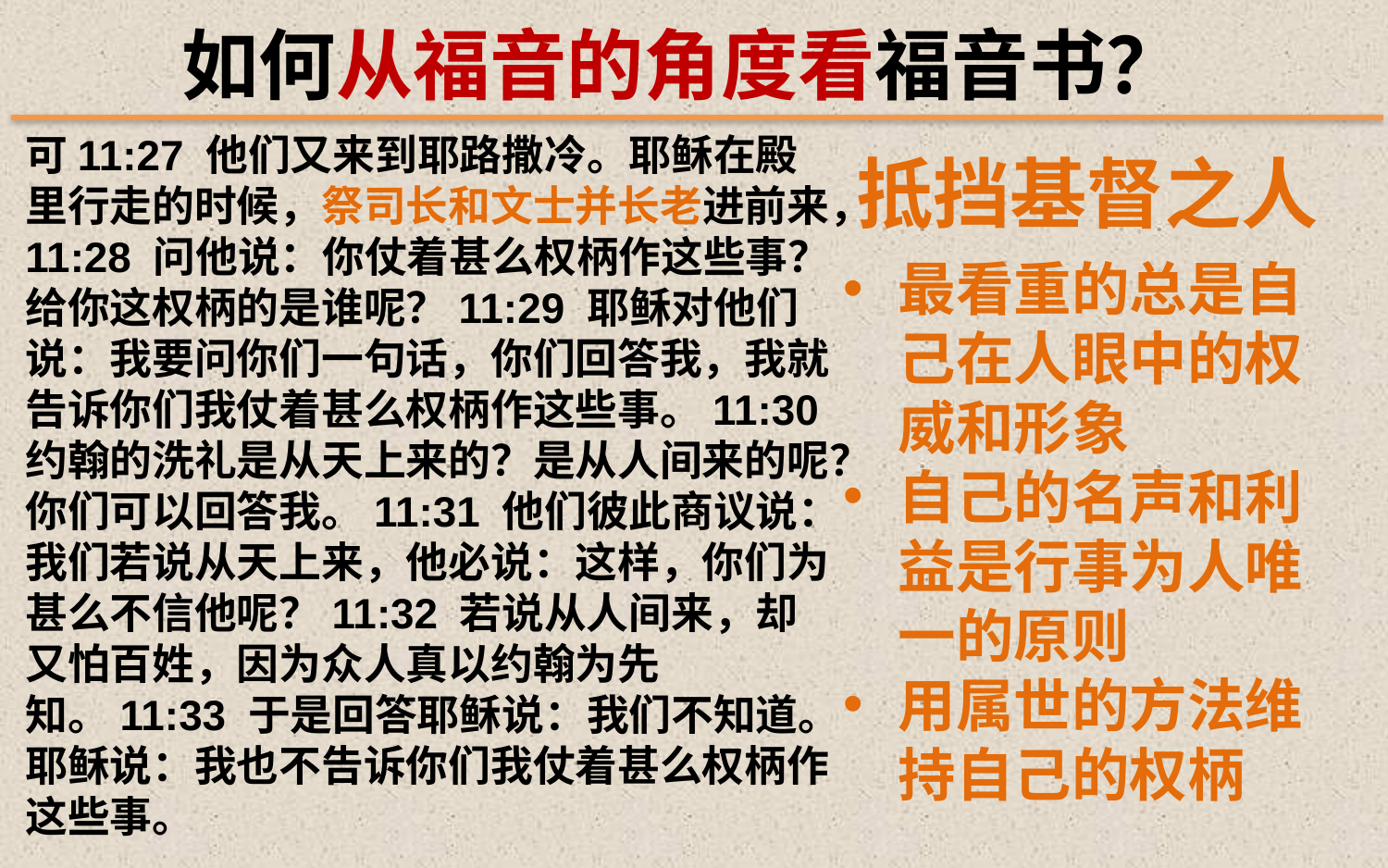

如何从福音的角度看福音书？
可11:27 他们又来到耶路撒冷。耶稣在殿里行走的时候，祭司长和文士并长老进前来，11:28 问他说：你仗着甚么权柄作这些事？给你这权柄的是谁呢？11:29 耶稣对他们说：我要问你们一句话，你们回答我，我就告诉你们我仗着甚么权柄作这些事。11:30 约翰的洗礼是从天上来的？是从人间来的呢？你们可以回答我。11:31 他们彼此商议说：我们若说从天上来，他必说：这样，你们为甚么不信他呢？11:32 若说从人间来，却又怕百姓，因为众人真以约翰为先知。11:33 于是回答耶稣说：我们不知道。耶稣说：我也不告诉你们我仗着甚么权柄作这些事。
抵挡基督之人
最看重的总是自己在人眼中的权威和形象
自己的名声和利益是行事为人唯一的原则
用属世的方法维持自己的权柄